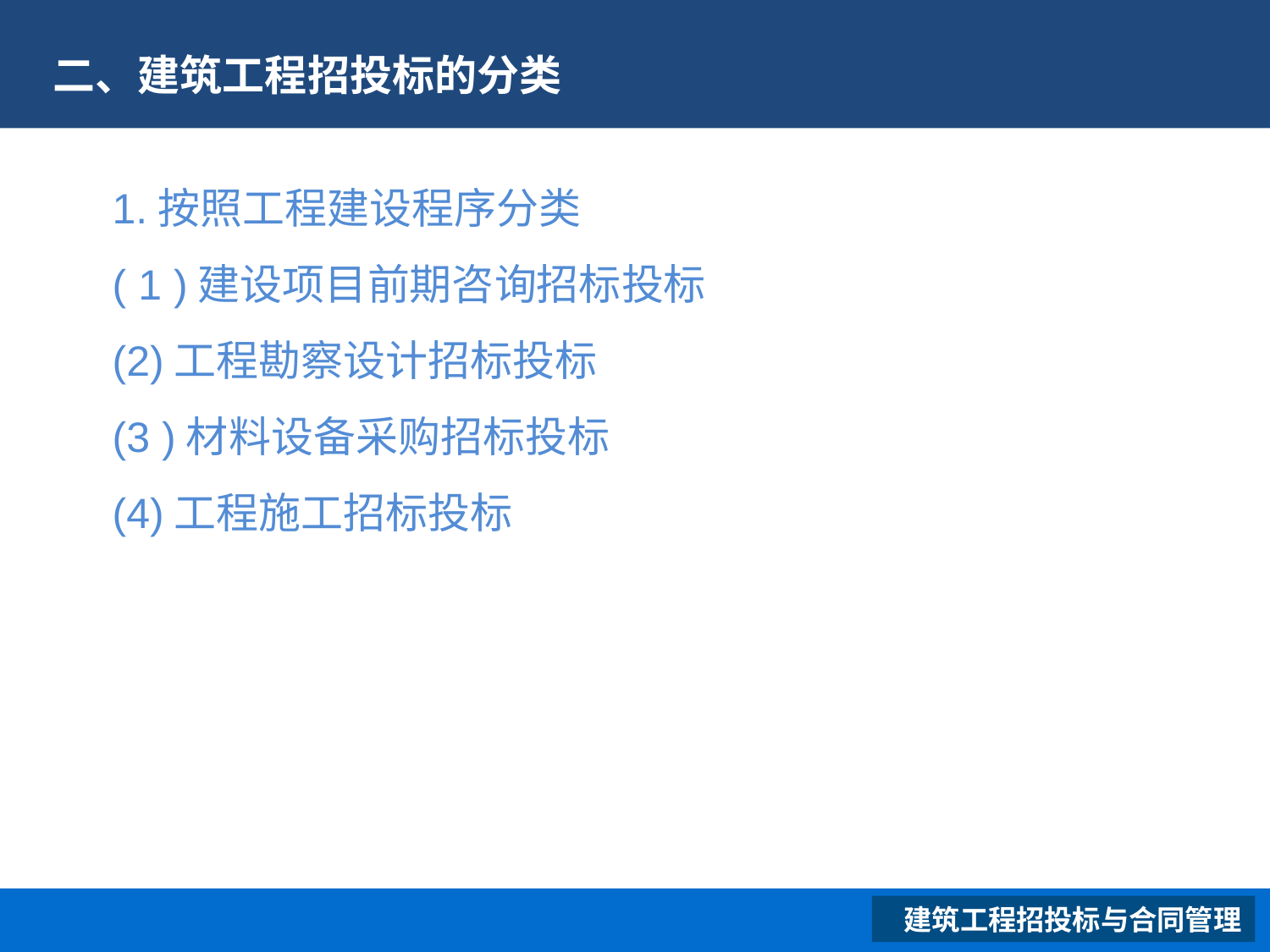

# 二、建筑工程招投标的分类
1.按照工程建设程序分类
( 1 )建设项目前期咨询招标投标
(2)工程勘察设计招标投标
(3 )材料设备采购招标投标
(4)工程施工招标投标

  建筑工程招投标与合同管理
XXXXXXXXXXXXXXXXXX